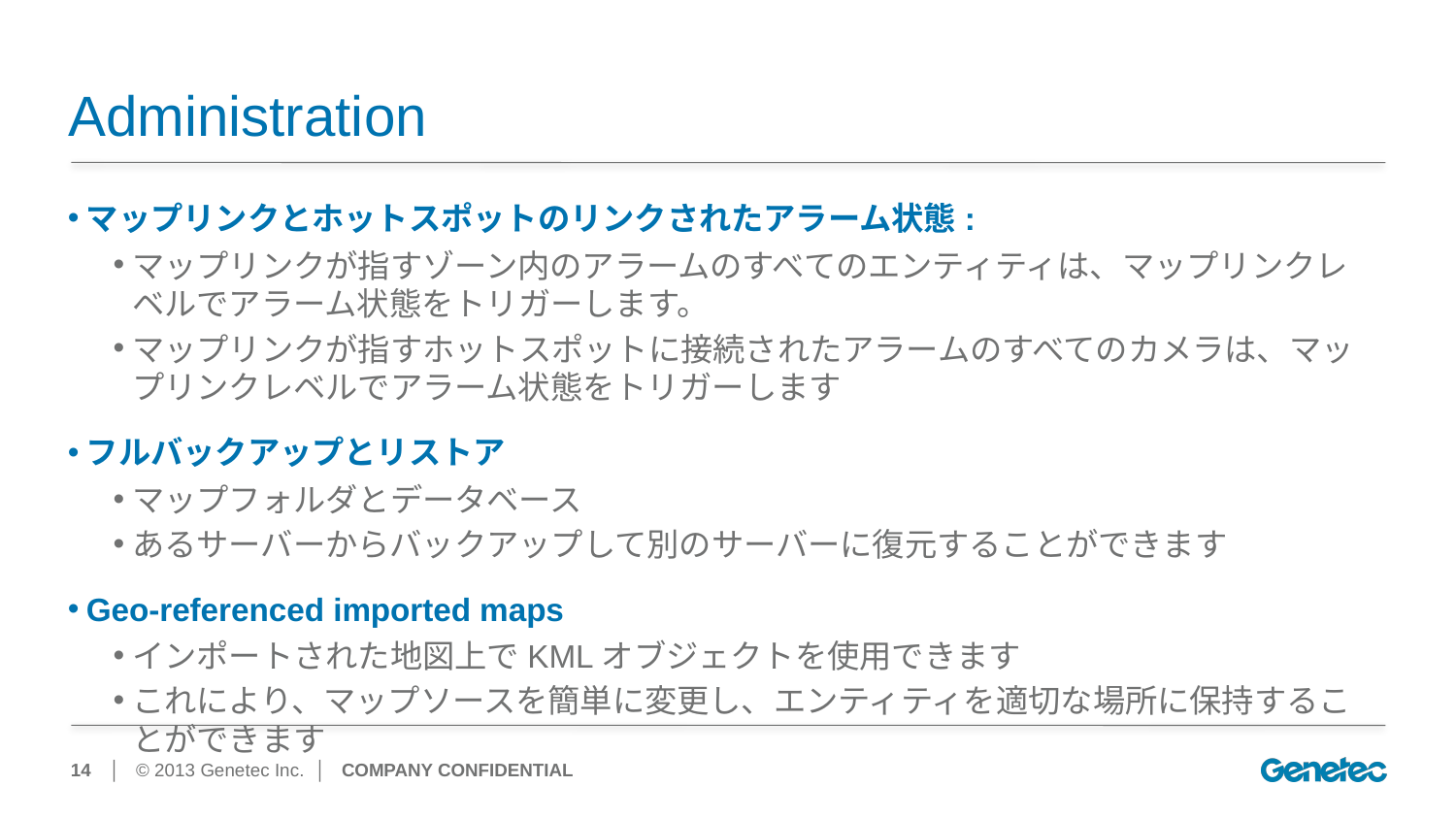

# Administration
マップリンクとホットスポットのリンクされたアラーム状態:
マップリンクが指すゾーン内のアラームのすべてのエンティティは、マップリンクレベルでアラーム状態をトリガーします。
マップリンクが指すホットスポットに接続されたアラームのすべてのカメラは、マップリンクレベルでアラーム状態をトリガーします
フルバックアップとリストア
マップフォルダとデータベース
あるサーバーからバックアップして別のサーバーに復元することができます
Geo-referenced imported maps
インポートされた地図上でKMLオブジェクトを使用できます
これにより、マップソースを簡単に変更し、エンティティを適切な場所に保持することができます

14
│   COMPANY CONFIDENTIAL